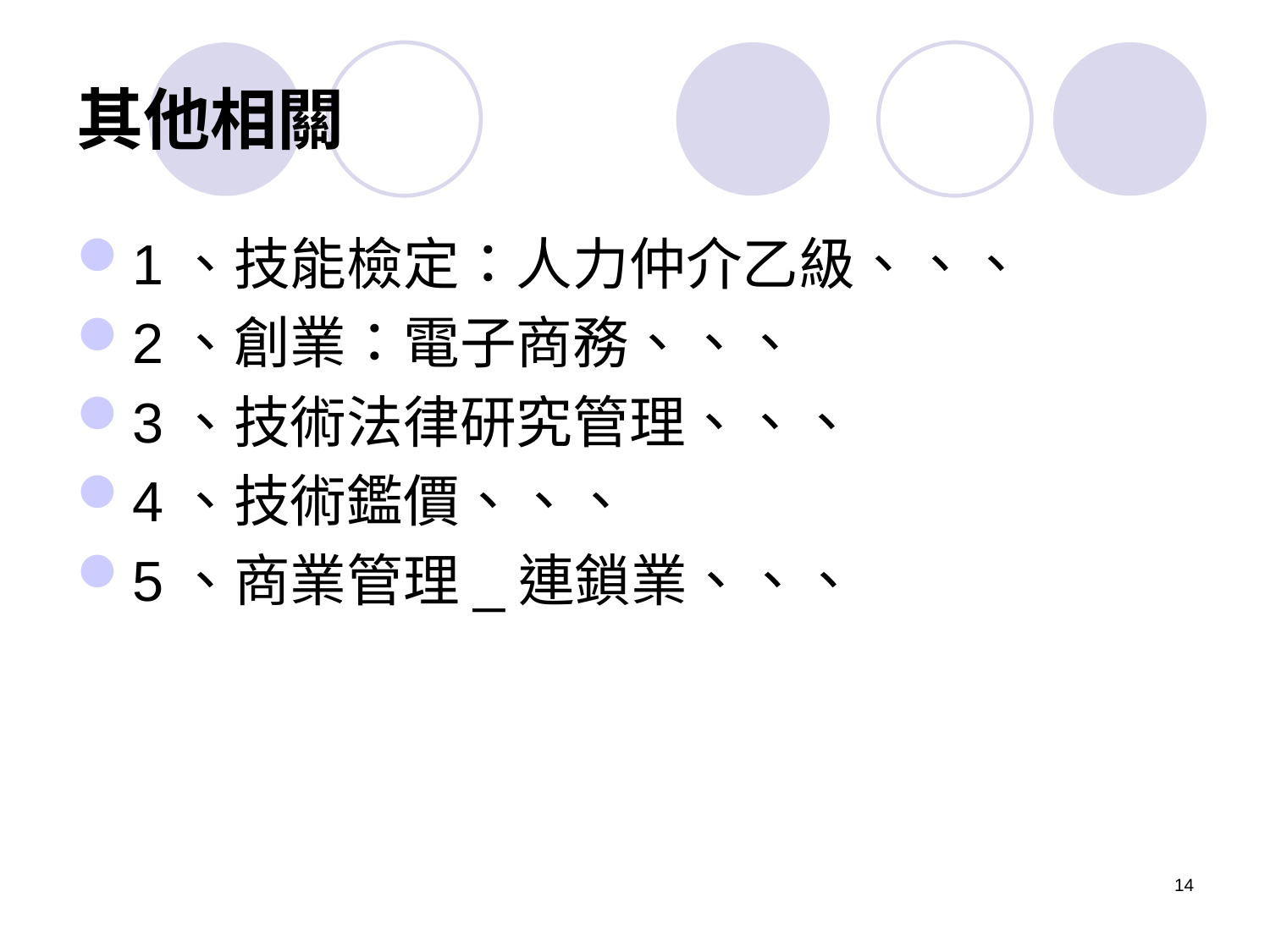

# 其他相關
1、技能檢定：人力仲介乙級、、、
2、創業：電子商務、、、
3、技術法律研究管理、、、
4、技術鑑價、、、
5、商業管理_連鎖業、、、

14